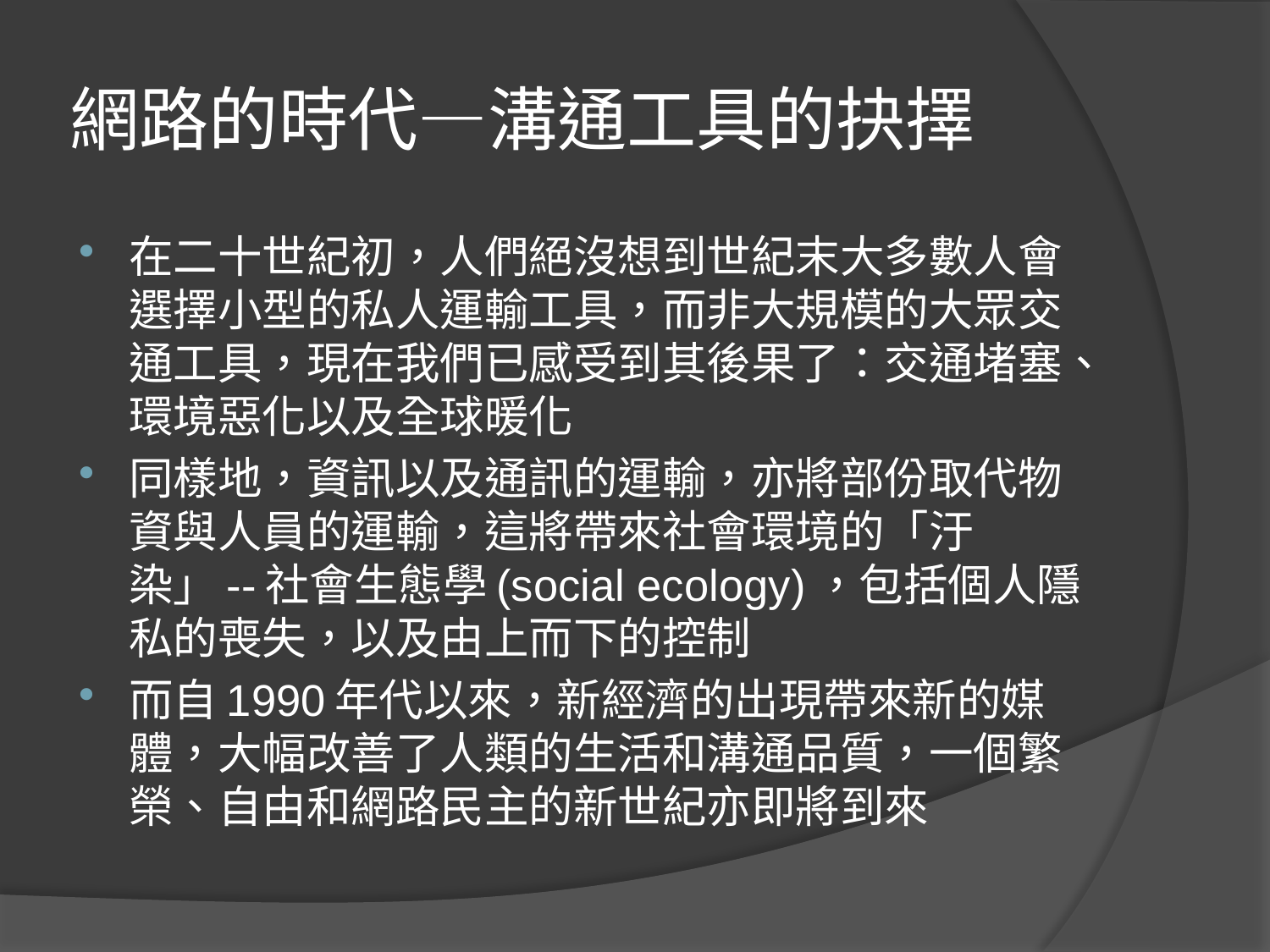

# 網路的時代—溝通工具的抉擇
在二十世紀初，人們絕沒想到世紀末大多數人會選擇小型的私人運輸工具，而非大規模的大眾交通工具，現在我們已感受到其後果了：交通堵塞、環境惡化以及全球暖化
同樣地，資訊以及通訊的運輸，亦將部份取代物資與人員的運輸，這將帶來社會環境的「汙染」--社會生態學(social ecology)，包括個人隱私的喪失，以及由上而下的控制
而自1990年代以來，新經濟的出現帶來新的媒體，大幅改善了人類的生活和溝通品質，一個繁榮、自由和網路民主的新世紀亦即將到來